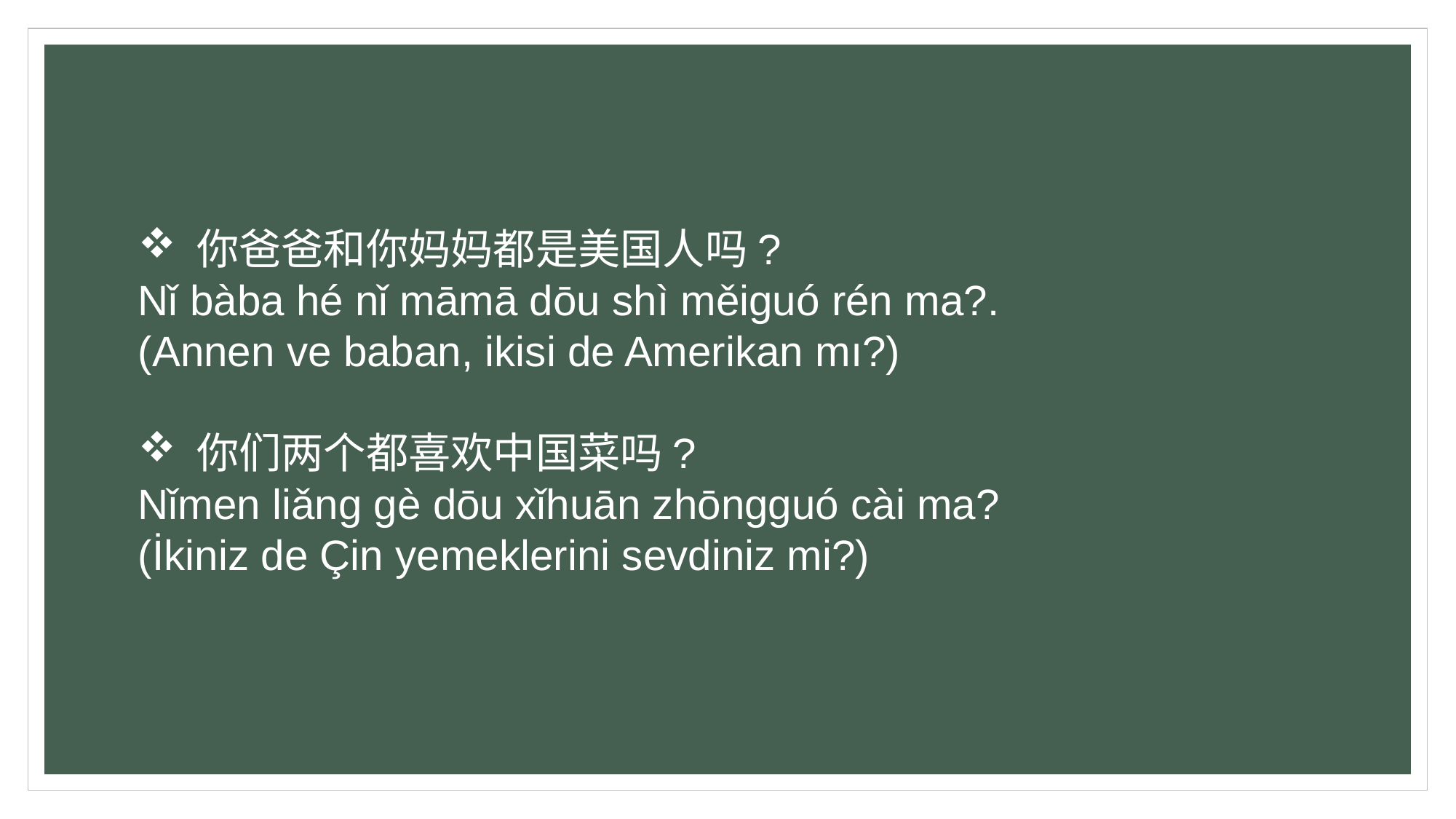

你爸爸和你妈妈都是美国人吗?
Nǐ bàba hé nǐ māmā dōu shì měiguó rén ma?.
(Annen ve baban, ikisi de Amerikan mı?)

 你们两个都喜欢中国菜吗?
Nǐmen liǎng gè dōu xǐhuān zhōngguó cài ma?
(İkiniz de Çin yemeklerini sevdiniz mi?)